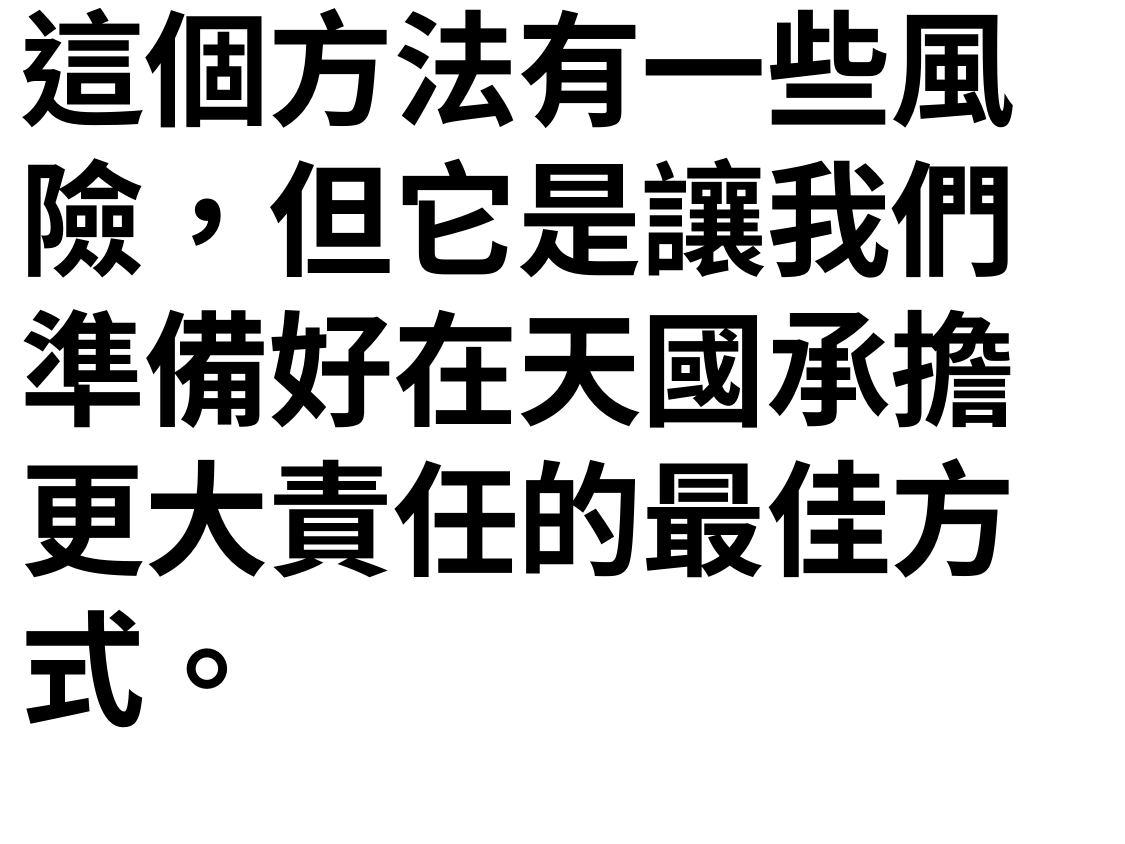

這個方法有一些風險，但它是讓我們準備好在天國承擔更大責任的最佳方式。